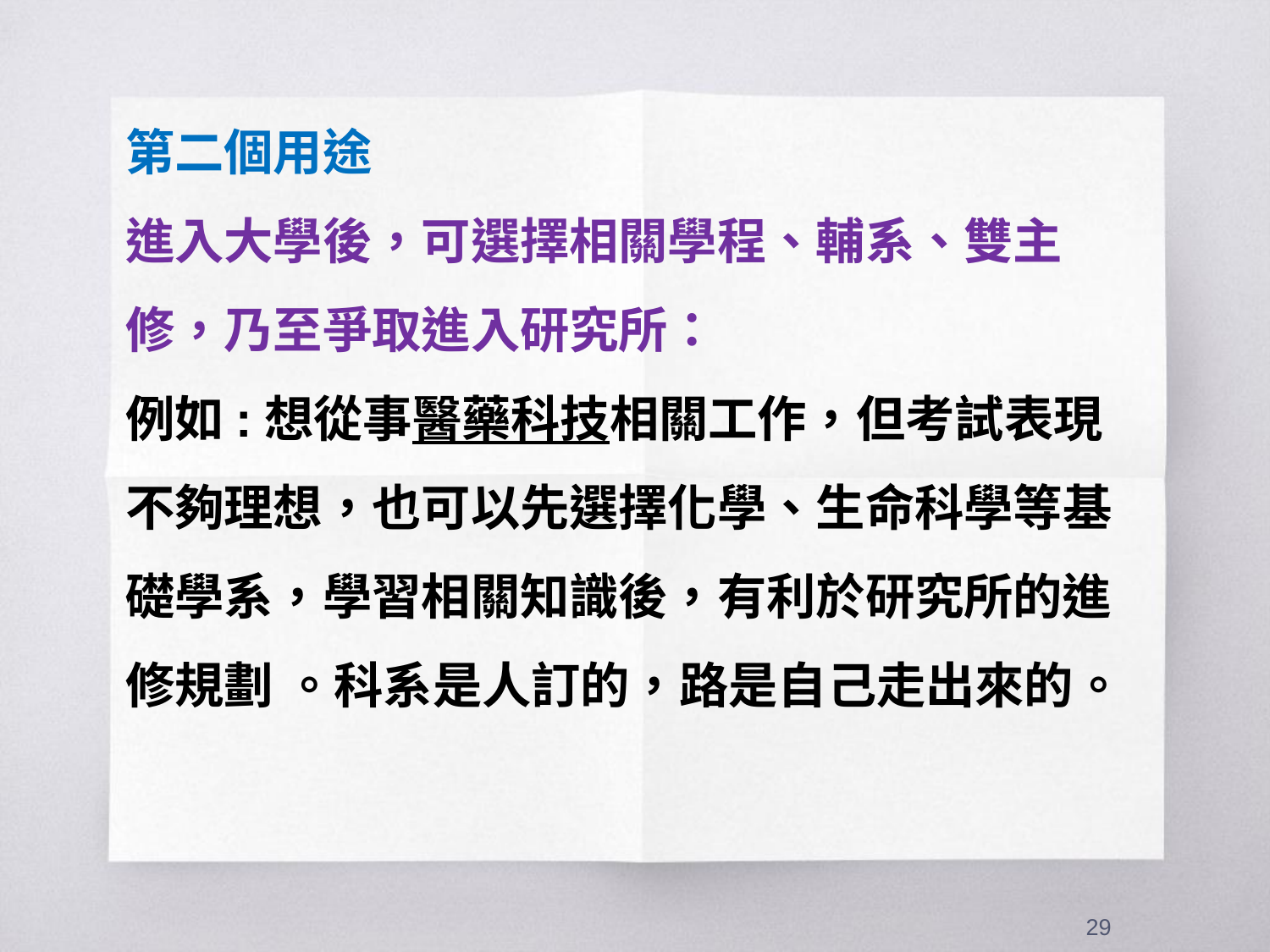

第二個用途
進入大學後，可選擇相關學程、輔系、雙主修，乃至爭取進入研究所：
例如:想從事醫藥科技相關工作，但考試表現不夠理想，也可以先選擇化學、生命科學等基礎學系，學習相關知識後，有利於研究所的進修規劃 。科系是人訂的，路是自己走出來的。
29